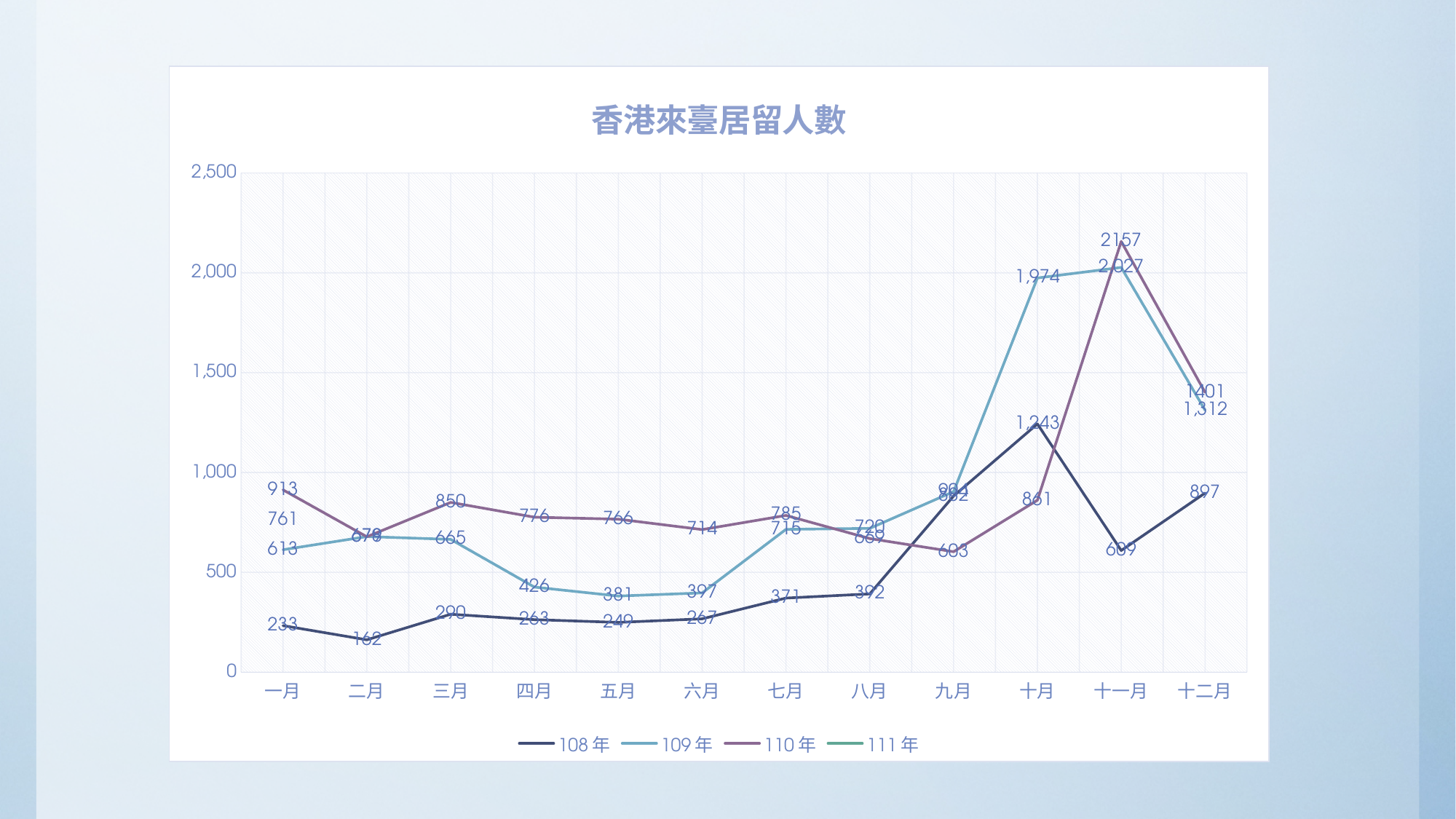

### Chart: 香港來臺居留人數

| Category | 108年 | 109年 | 110年 | 111年 |
|---|---|---|---|---|
| 一月 | 233.0 | 613.0 | 913.0 | 761.0 |
| 二月 | 162.0 | 679.0 | 678.0 | None |
| 三月 | 290.0 | 665.0 | 850.0 | None |
| 四月 | 263.0 | 426.0 | 776.0 | None |
| 五月 | 249.0 | 381.0 | 766.0 | None |
| 六月 | 267.0 | 397.0 | 714.0 | None |
| 七月 | 371.0 | 715.0 | 785.0 | None |
| 八月 | 392.0 | 720.0 | 669.0 | None |
| 九月 | 882.0 | 904.0 | 603.0 | None |
| 十月 | 1243.0 | 1974.0 | 861.0 | None |
| 十一月 | 609.0 | 2027.0 | 2157.0 | None |
| 十二月 | 897.0 | 1312.0 | 1401.0 | None |